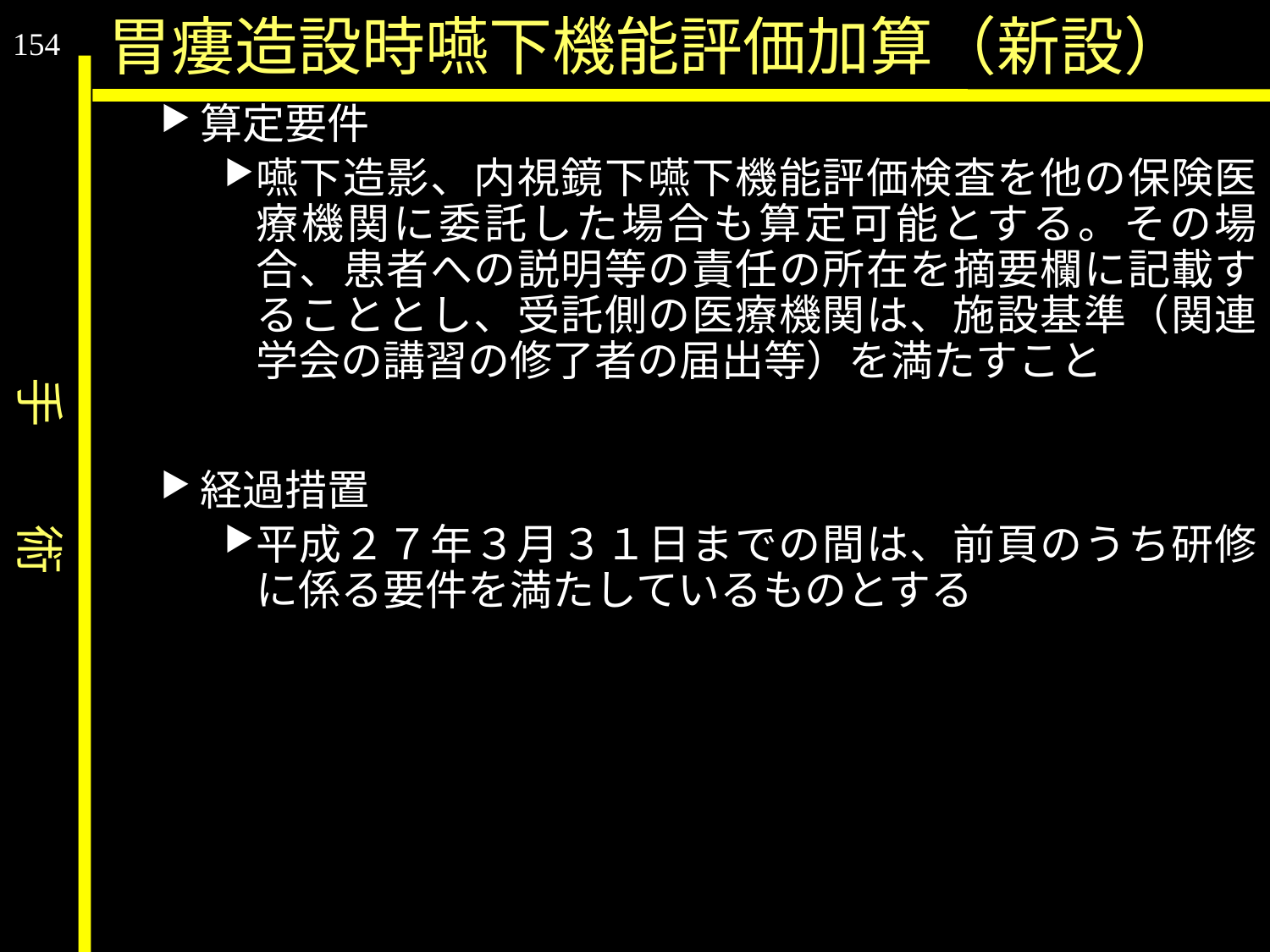

手　　術
胃瘻造設時嚥下機能評価加算（新設）
154

算定要件
嚥下造影、内視鏡下嚥下機能評価検査を他の保険医療機関に委託した場合も算定可能とする。その場合、患者への説明等の責任の所在を摘要欄に記載することとし、受託側の医療機関は、施設基準（関連学会の講習の修了者の届出等）を満たすこと

経過措置
平成２７年３月３１日までの間は、前頁のうち研修に係る要件を満たしているものとする